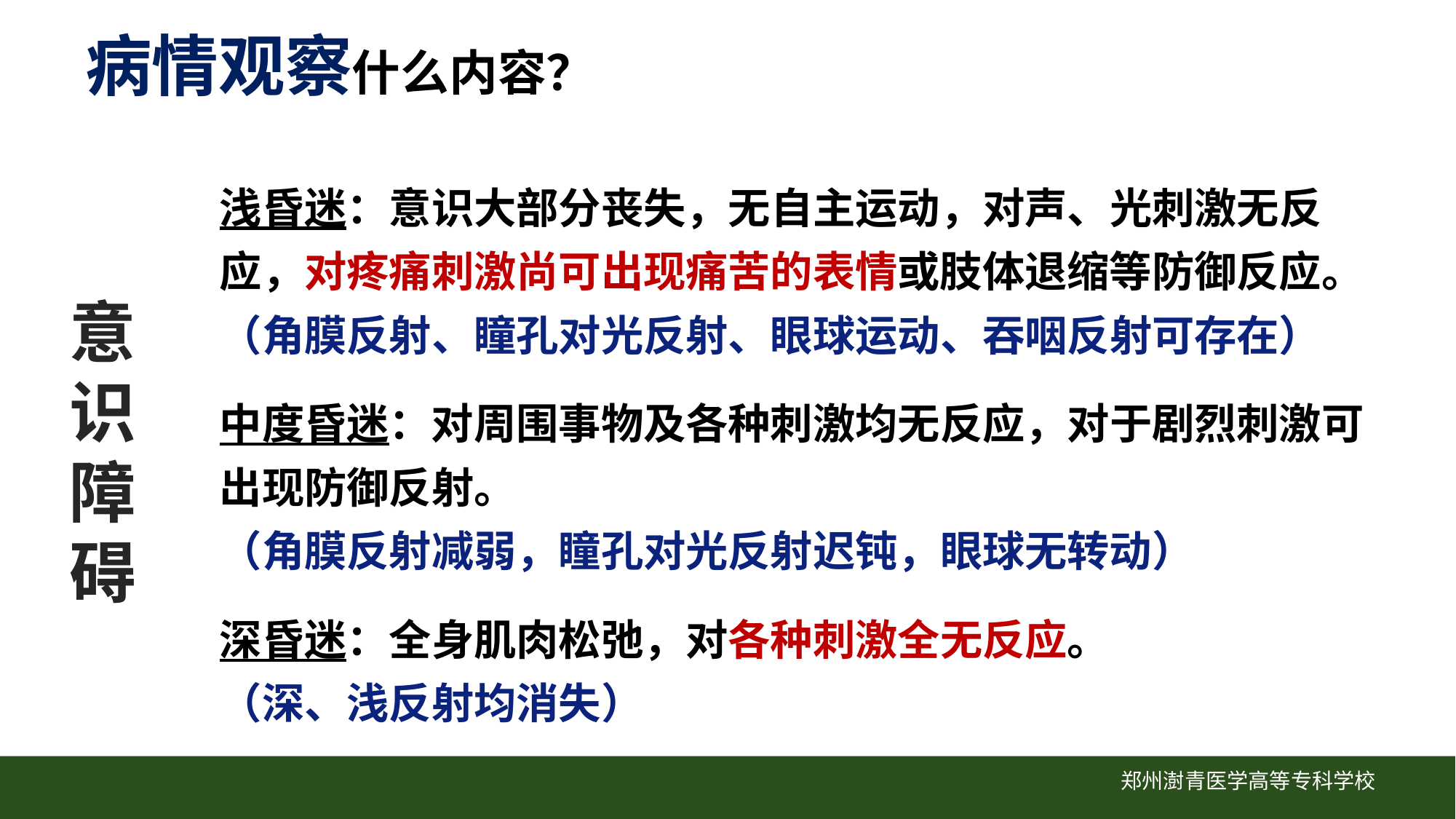

病情观察什么内容？
浅昏迷：意识大部分丧失，无自主运动，对声、光刺激无反应，对疼痛刺激尚可出现痛苦的表情或肢体退缩等防御反应。
（角膜反射、瞳孔对光反射、眼球运动、吞咽反射可存在）

中度昏迷：对周围事物及各种刺激均无反应，对于剧烈刺激可出现防御反射。
（角膜反射减弱，瞳孔对光反射迟钝，眼球无转动）

深昏迷：全身肌肉松弛，对各种刺激全无反应。
（深、浅反射均消失）
意识障碍
郑州澍青医学高等专科学校